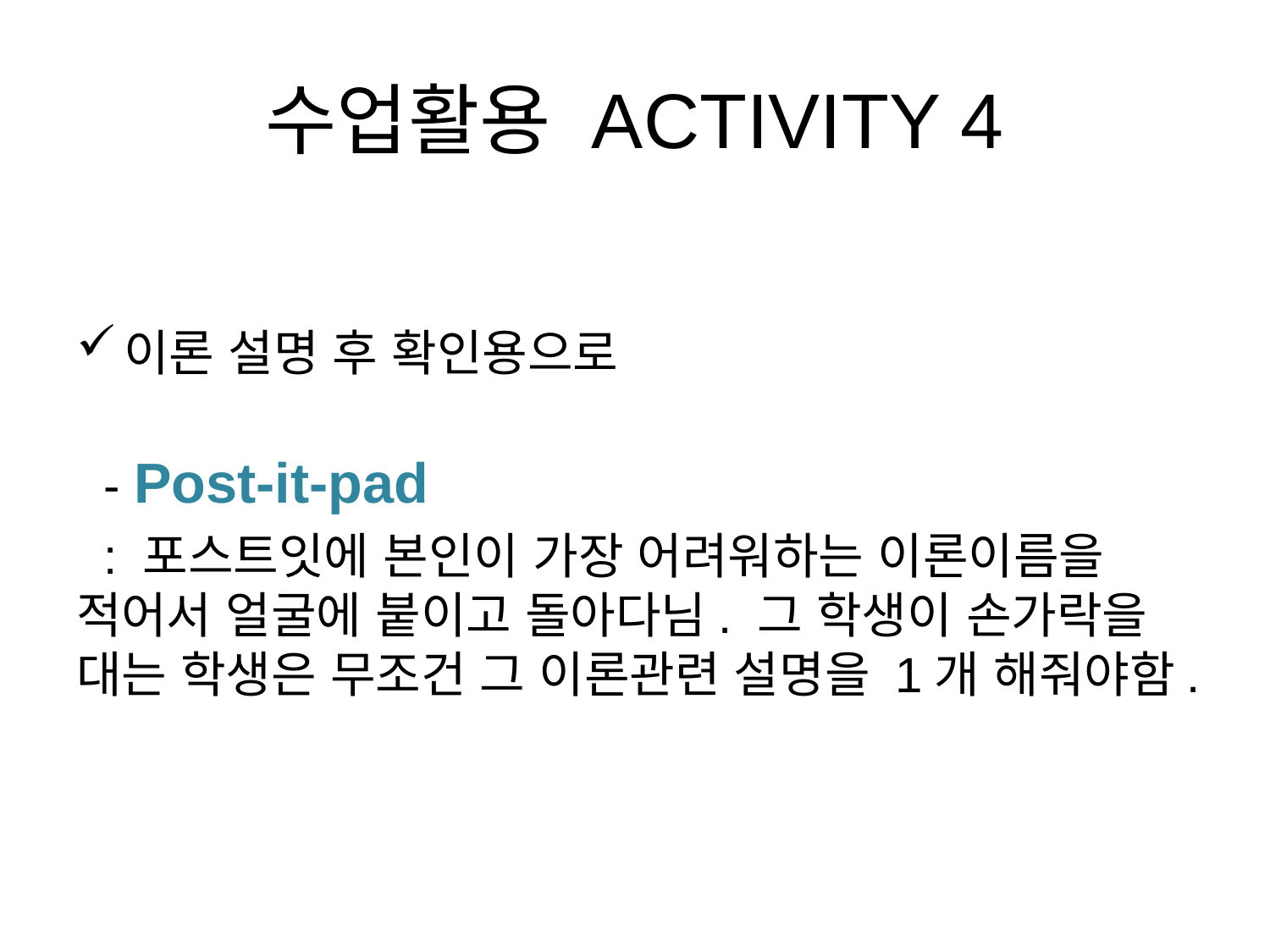

# 수업활용 ACTIVITY 4
이론 설명 후 확인용으로

  - Post-it-pad
  : 포스트잇에 본인이 가장 어려워하는 이론이름을 적어서 얼굴에 붙이고 돌아다님. 그 학생이 손가락을 대는 학생은 무조건 그 이론관련 설명을 1개 해줘야함.